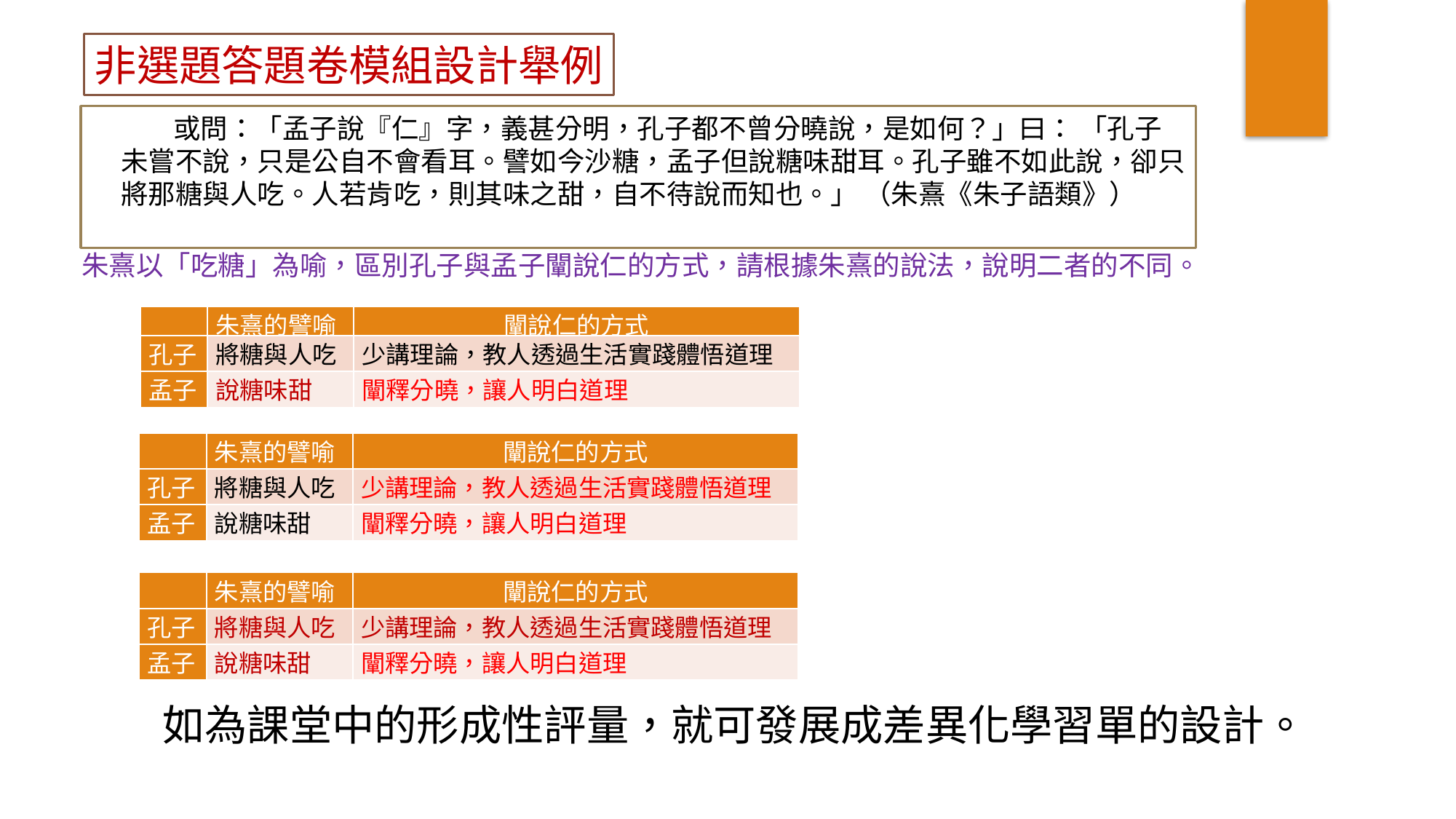

非選題答題卷模組設計舉例
　　　或問：「孟子說『仁』字，義甚分明，孔子都不曾分曉說，是如何？」曰： 「孔子未嘗不說，只是公自不會看耳。譬如今沙糖，孟子但說糖味甜耳。孔子雖不如此說，卻只將那糖與人吃。人若肯吃，則其味之甜，自不待說而知也。」 （朱熹《朱子語類》）
朱熹以「吃糖」為喻，區別孔子與孟子闡說仁的方式，請根據朱熹的說法，說明二者的不同。
|  | 朱熹的譬喻 | 闡說仁的方式 |
| --- | --- | --- |
| 孔子 | 將糖與人吃 | 少講理論，教人透過生活實踐體悟道理 |
| 孟子 | 說糖味甜 | 闡釋分曉，讓人明白道理 |
|  | 朱熹的譬喻 | 闡說仁的方式 |
| --- | --- | --- |
| 孔子 | 將糖與人吃 | 少講理論，教人透過生活實踐體悟道理 |
| 孟子 | 說糖味甜 | 闡釋分曉，讓人明白道理 |
|  | 朱熹的譬喻 | 闡說仁的方式 |
| --- | --- | --- |
| 孔子 | 將糖與人吃 | 少講理論，教人透過生活實踐體悟道理 |
| 孟子 | 說糖味甜 | 闡釋分曉，讓人明白道理 |
如為課堂中的形成性評量，就可發展成差異化學習單的設計。